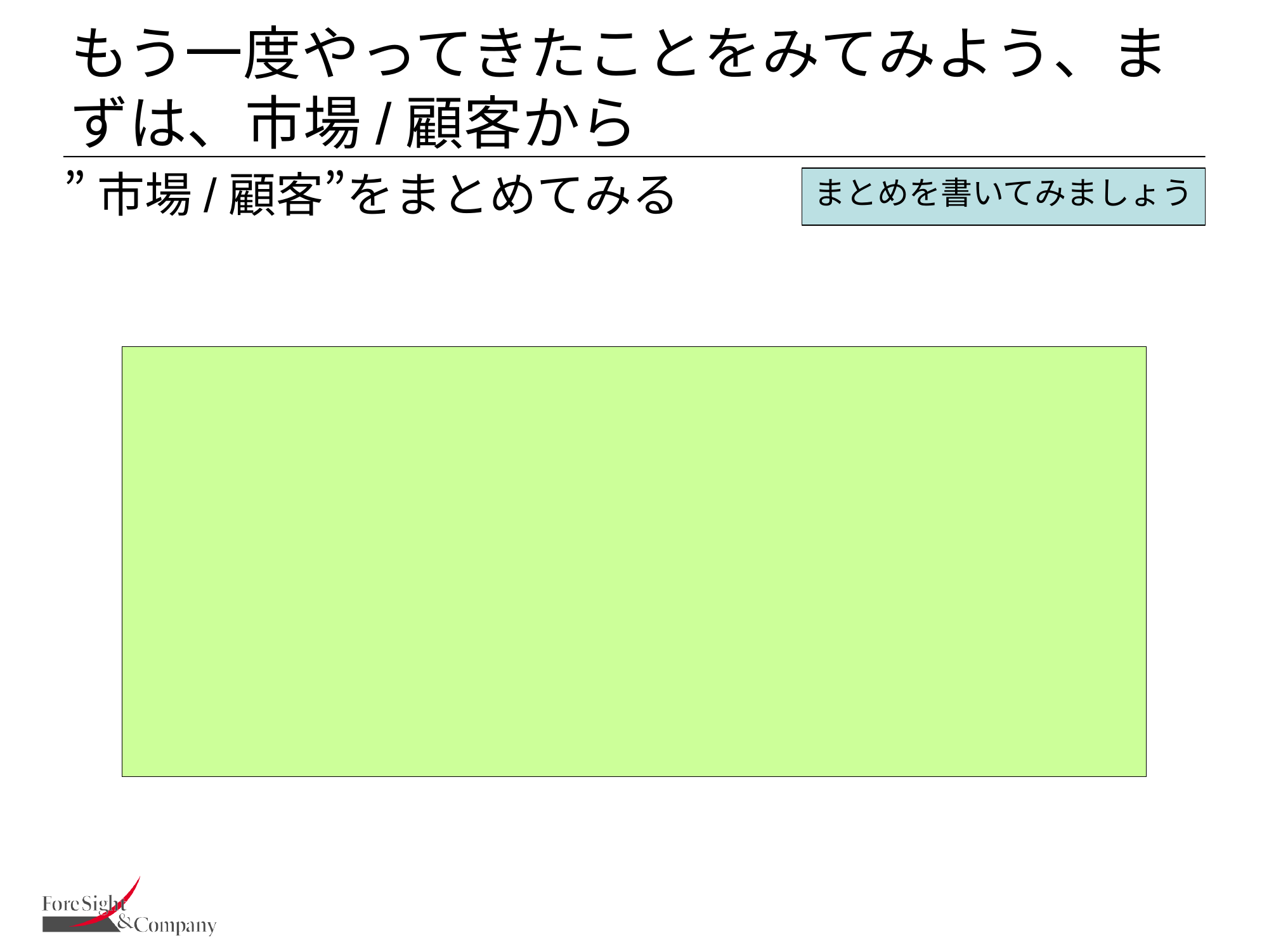

もう一度やってきたことをみてみよう、まずは、市場/顧客から

”市場/顧客”をまとめてみる
まとめを書いてみましょう